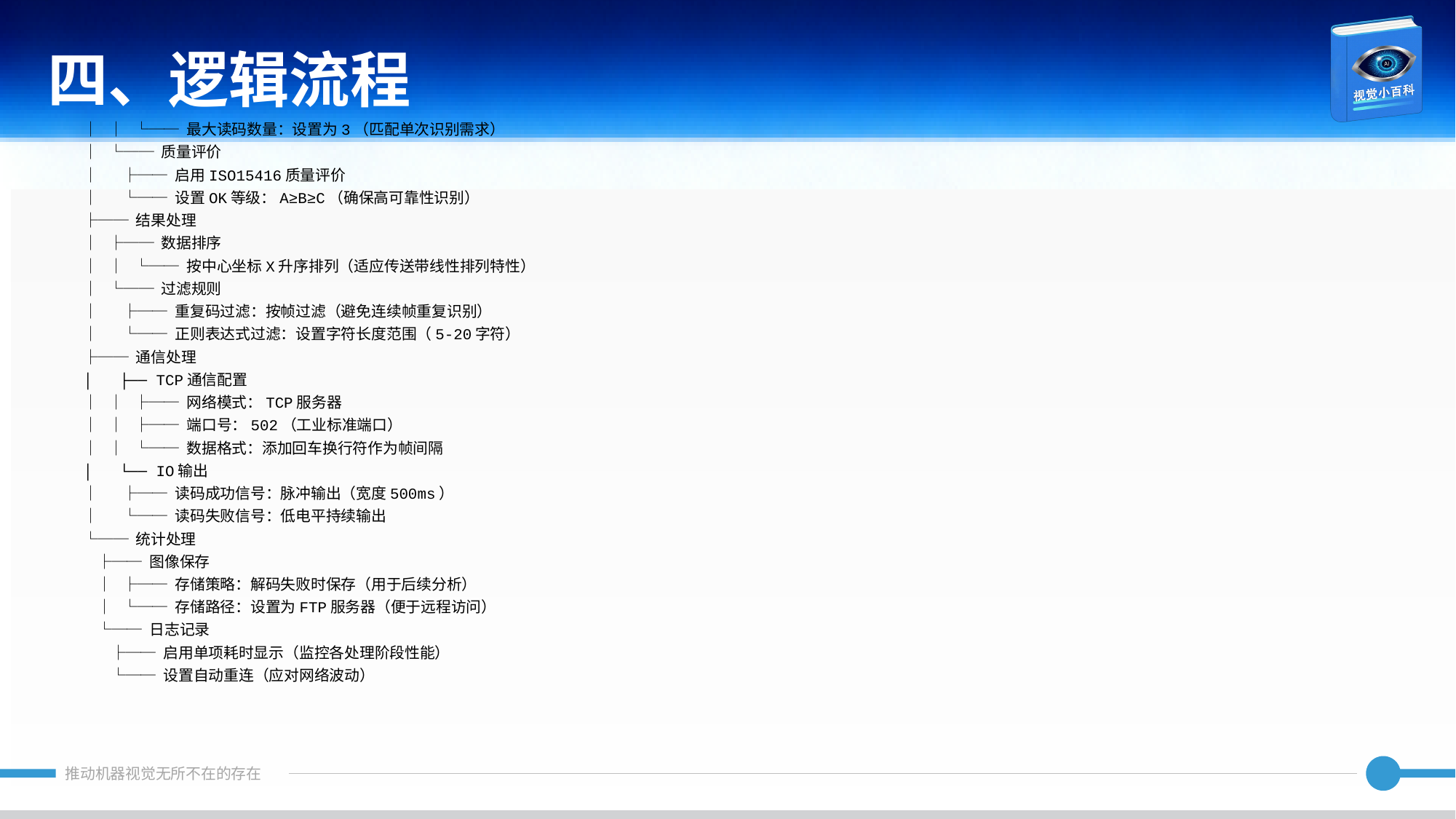

四、逻辑流程

│   │   └── 最大读码数量：设置为3（匹配单次识别需求）
│   └── 质量评价
│       ├── 启用ISO15416质量评价
│       └── 设置OK等级：A≥B≥C（确保高可靠性识别）
├── 结果处理
│   ├── 数据排序
│   │   └── 按中心坐标X升序排列（适应传送带线性排列特性）
│   └── 过滤规则
│       ├── 重复码过滤：按帧过滤（避免连续帧重复识别）
│       └── 正则表达式过滤：设置字符长度范围（5-20字符）
├── 通信处理
│   ├── TCP通信配置
│   │   ├── 网络模式：TCP服务器
│   │   ├── 端口号：502（工业标准端口）
│   │   └── 数据格式：添加回车换行符作为帧间隔
│   └── IO输出
│       ├── 读码成功信号：脉冲输出（宽度500ms）
│       └── 读码失败信号：低电平持续输出
└── 统计处理
    ├── 图像保存
    │   ├── 存储策略：解码失败时保存（用于后续分析）
    │   └── 存储路径：设置为FTP服务器（便于远程访问）
    └── 日志记录
        ├── 启用单项耗时显示（监控各处理阶段性能）
        └── 设置自动重连（应对网络波动）
9